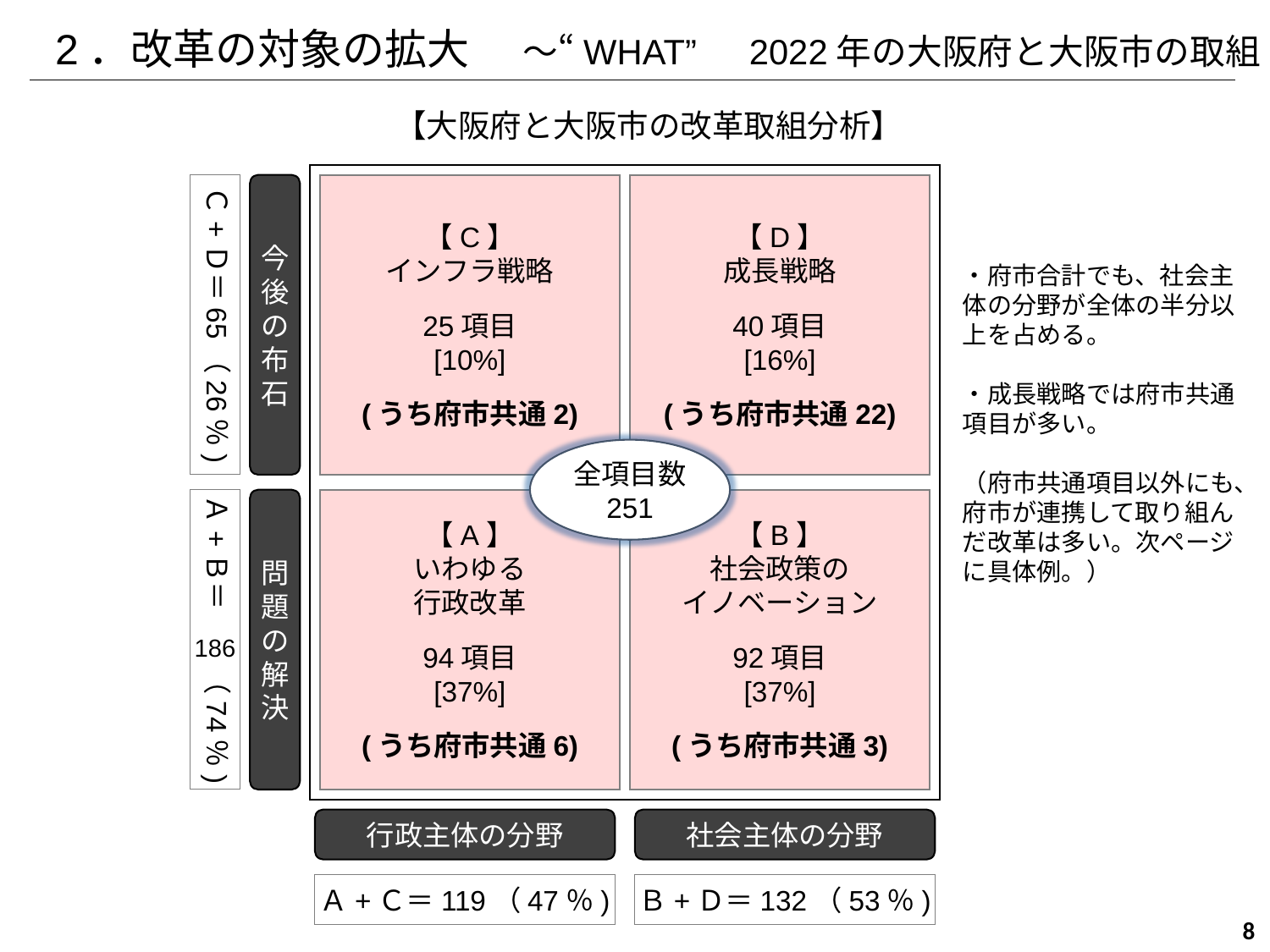

2．改革の対象の拡大　 ～“WHAT”　2022年の大阪府と大阪市の取組
【大阪府と大阪市の改革取組分析】

Ｃ+Ｄ＝65（26％)
今後
の
布石
【C】
インフラ戦略

25項目
[10%]

(うち府市共通2)
【D】
成長戦略

40項目
[16%]

(うち府市共通22)
・府市合計でも、社会主体の分野が全体の半分以上を占める。

・成長戦略では府市共通項目が多い。

（府市共通項目以外にも、府市が連携して取り組んだ改革は多い。次ページに具体例。）
全項目数
251
Ａ+Ｂ＝　　（74％)
問
題の解決
【A】
いわゆる
行政改革

94項目
[37%]

(うち府市共通6)
【B】
社会政策の
イノベーション

92項目
[37%]

(うち府市共通3)
186
行政主体の分野
社会主体の分野
Ａ+Ｃ＝119（47％)
Ｂ+Ｄ＝132（53％)
8